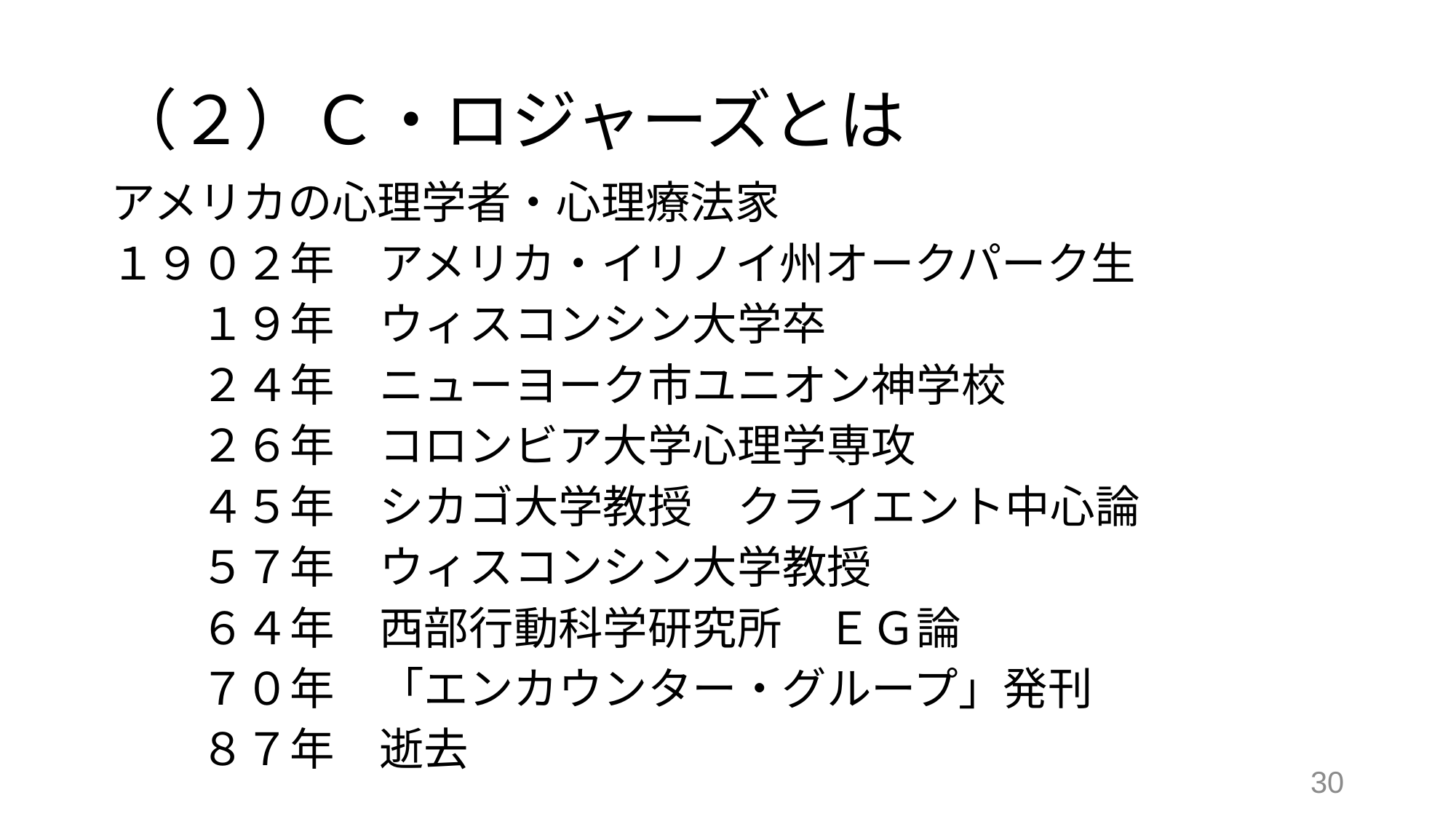

# （２）Ｃ・ロジャーズとは
アメリカの心理学者・心理療法家
１９０２年　アメリカ・イリノイ州オークパーク生
　　１９年　ウィスコンシン大学卒
　　２４年　ニューヨーク市ユニオン神学校
　　２６年　コロンビア大学心理学専攻
　　４５年　シカゴ大学教授　クライエント中心論
　　５７年　ウィスコンシン大学教授
　　６４年　西部行動科学研究所　ＥＧ論
　　７０年　「エンカウンター・グループ」発刊
　　８７年　逝去
30